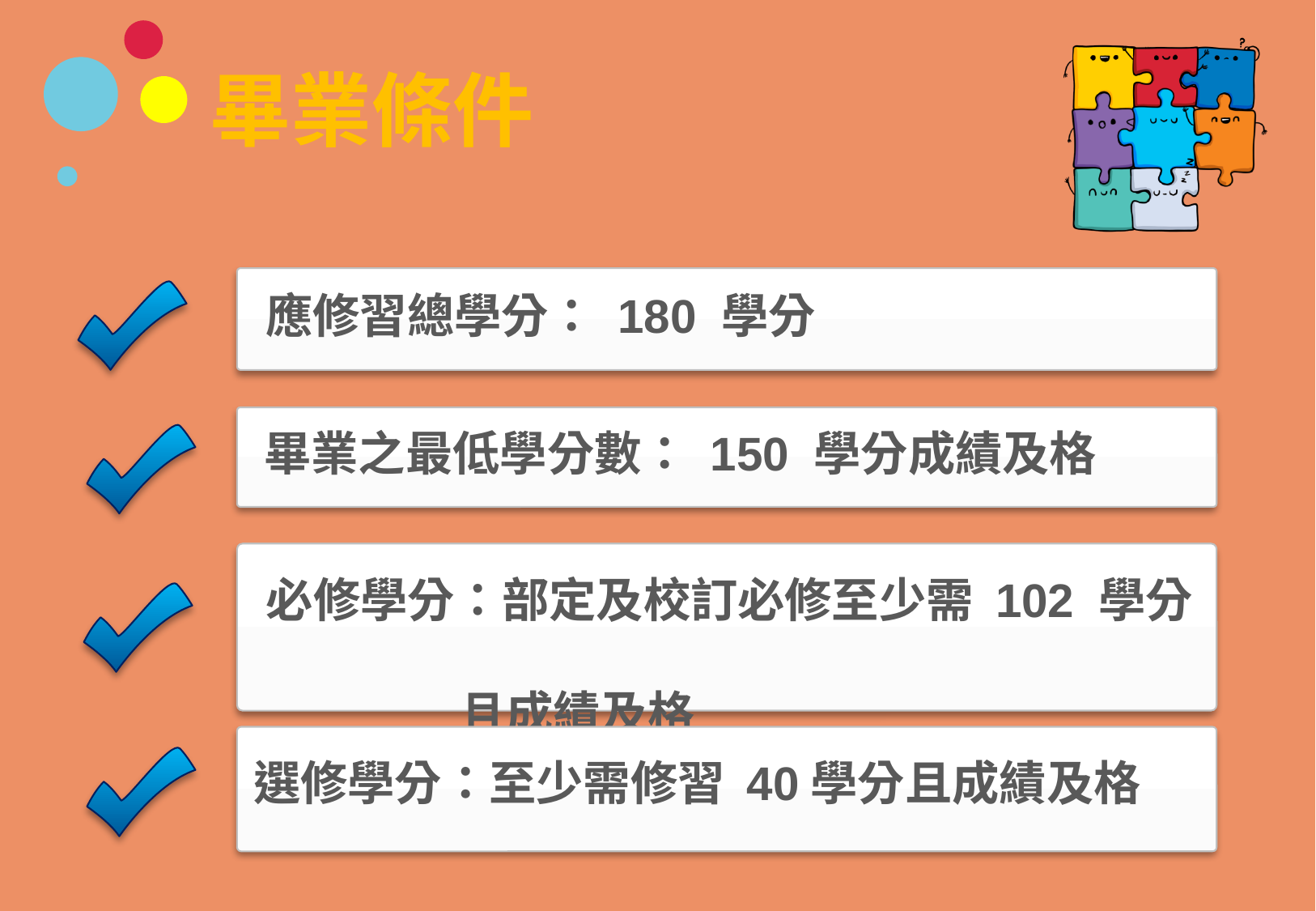

# 畢業條件

應修習總學分： 180 學分

畢業之最低學分數： 150 學分成績及格

必修學分：部定及校訂必修至少需 102 學分
                  且成績及格

選修學分：至少需修習 40學分且成績及格